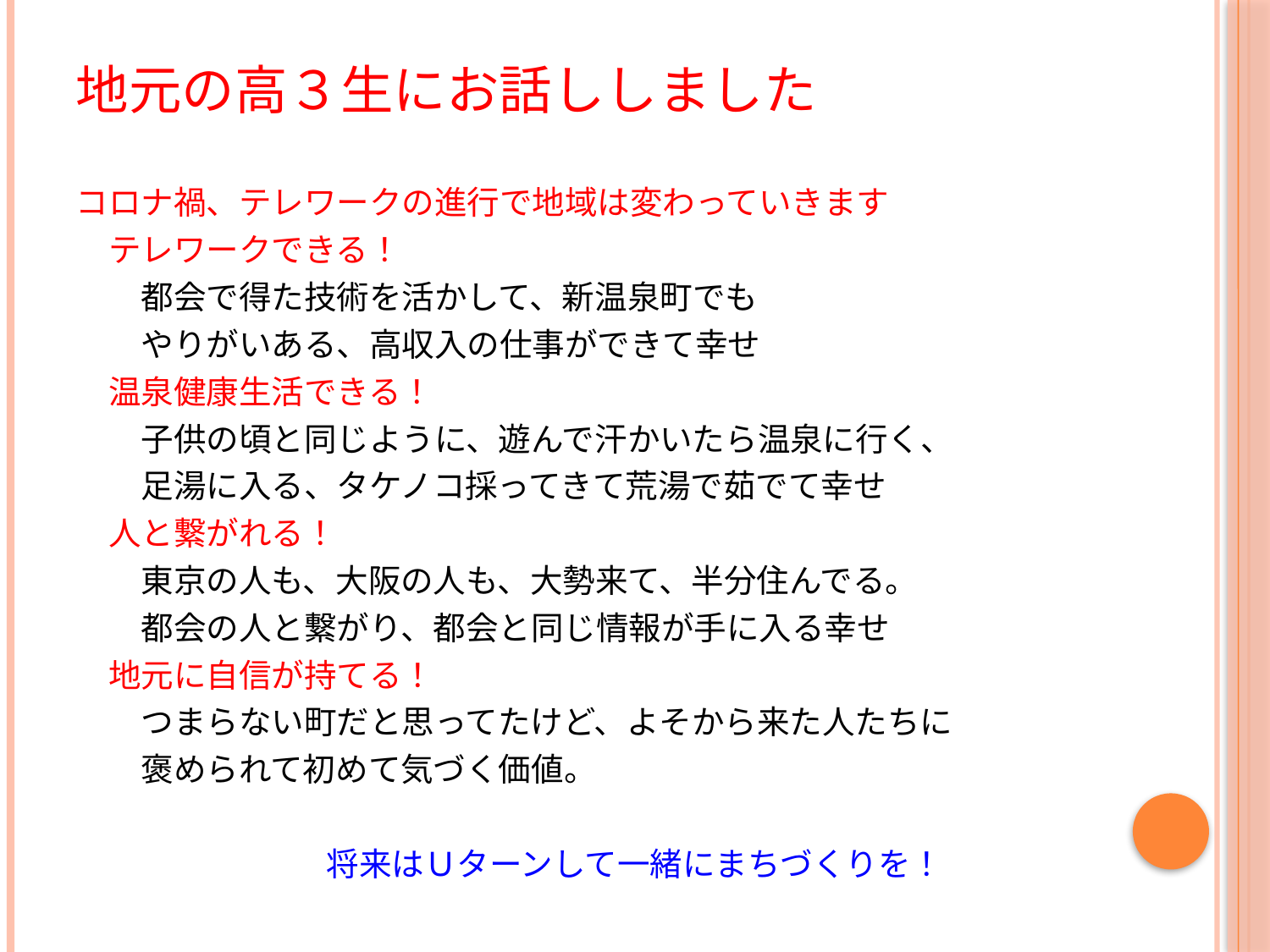

# 地元の高３生にお話ししました
コロナ禍、テレワークの進行で地域は変わっていきます
　テレワークできる！
　　都会で得た技術を活かして、新温泉町でも
　　やりがいある、高収入の仕事ができて幸せ
　温泉健康生活できる！
　　子供の頃と同じように、遊んで汗かいたら温泉に行く、
　　足湯に入る、タケノコ採ってきて荒湯で茹でて幸せ
　人と繋がれる！
　　東京の人も、大阪の人も、大勢来て、半分住んでる。
　　都会の人と繋がり、都会と同じ情報が手に入る幸せ
　地元に自信が持てる！
　　つまらない町だと思ってたけど、よそから来た人たちに
　　褒められて初めて気づく価値。

将来はＵターンして一緒にまちづくりを！